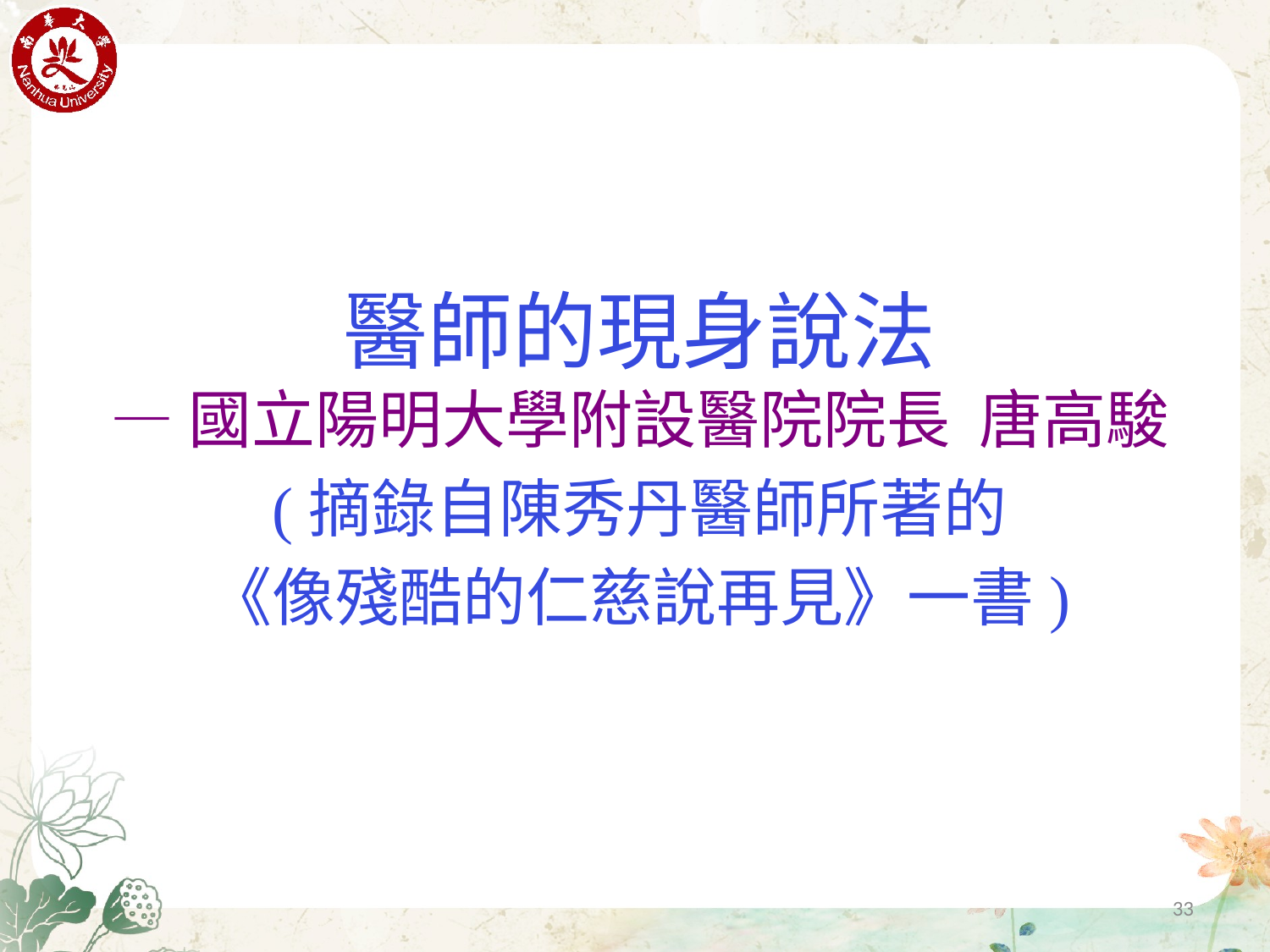

醫師的現身說法
— 國立陽明大學附設醫院院長  唐高駿
(摘錄自陳秀丹醫師所著的
《像殘酷的仁慈說再見》一書)
33